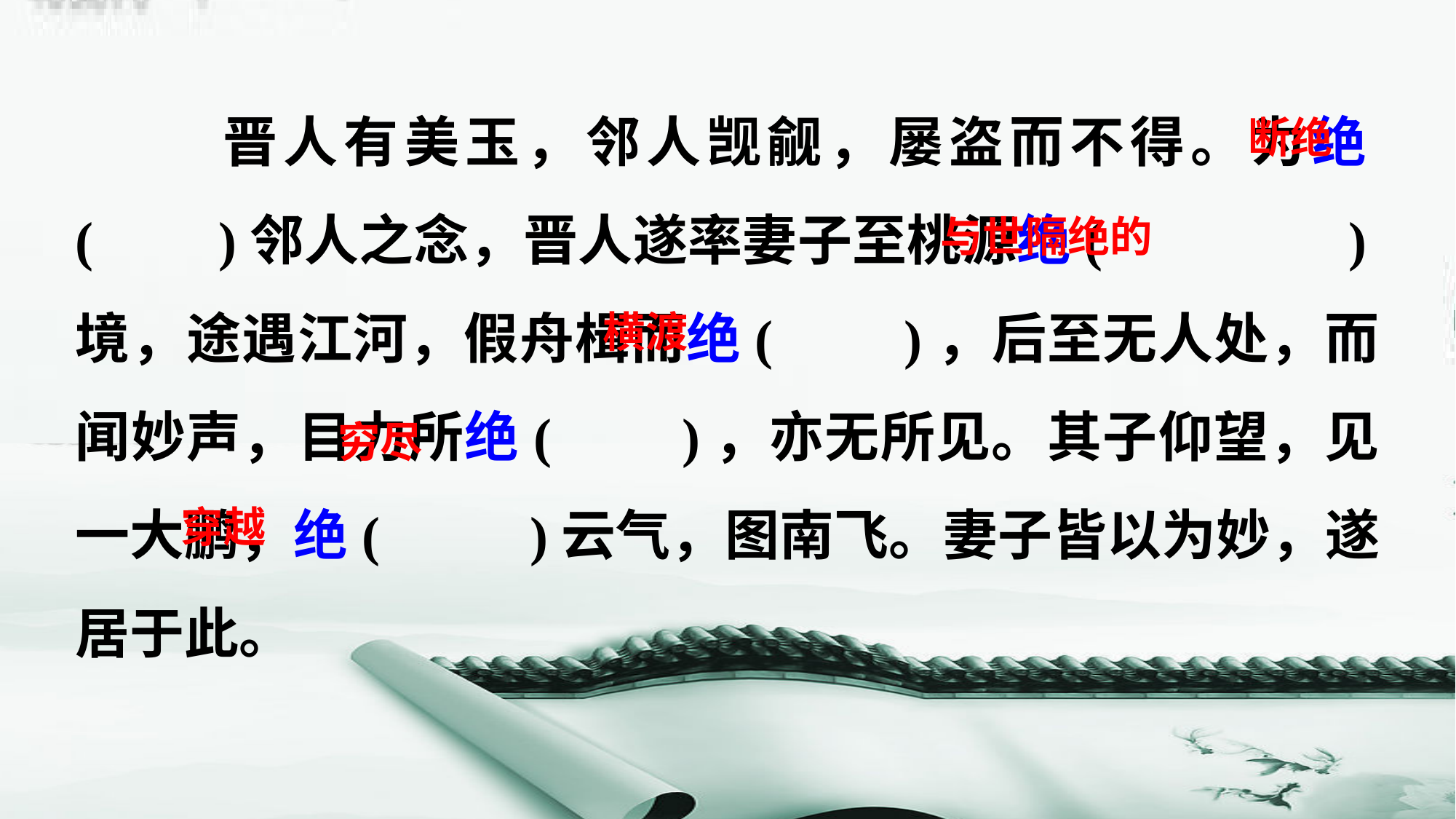

晋人有美玉，邻人觊觎，屡盗而不得。为绝(         )邻人之念，晋人遂率妻子至桃源绝(                  )境，途遇江河，假舟楫而绝(         )，后至无人处，而闻妙声，目力所绝(           )，亦无所见。其子仰望，见一大鹏，绝(           )云气，图南飞。妻子皆以为妙，遂居于此。
断绝
与世隔绝的
横渡
穷尽
穿越